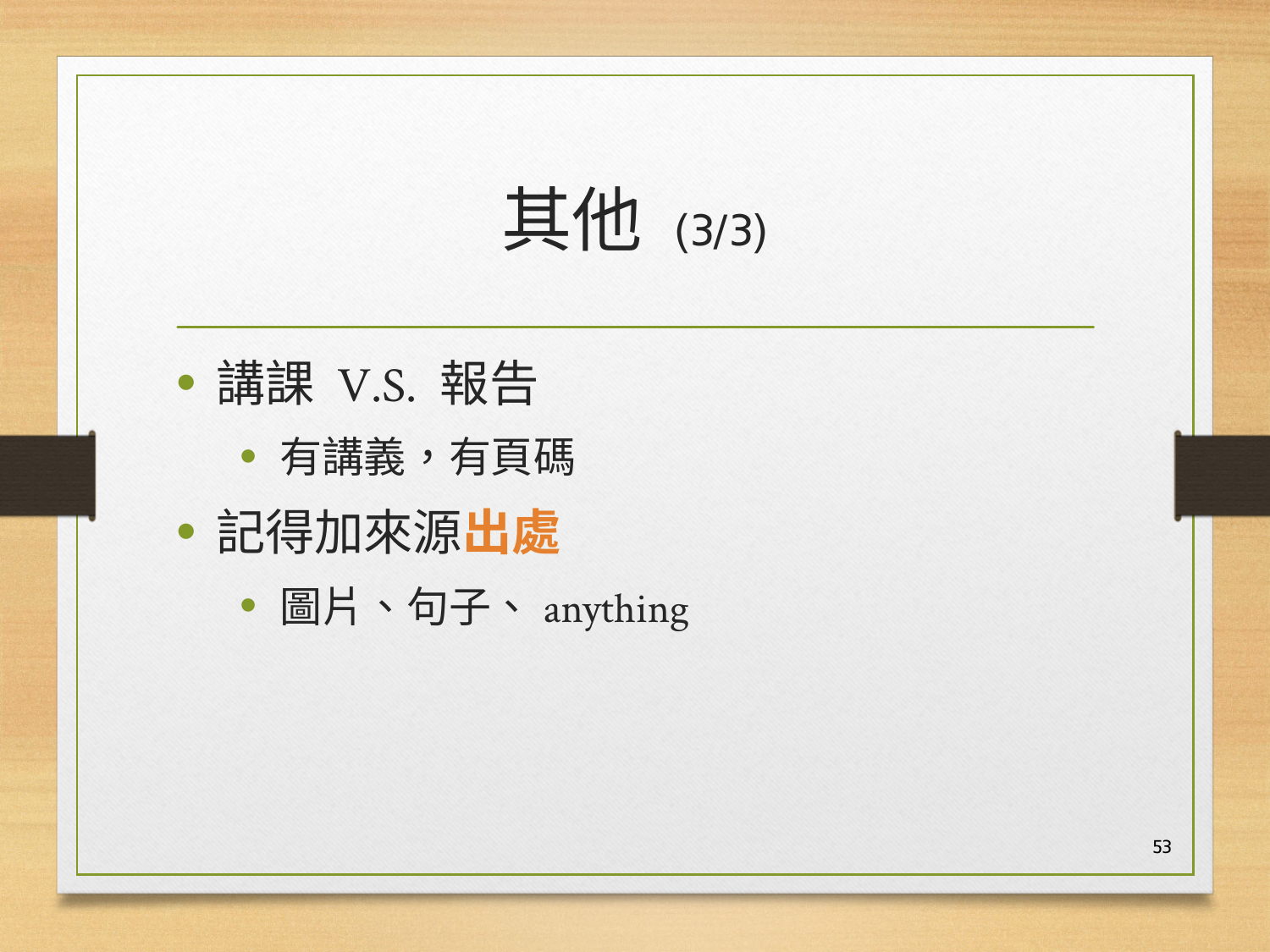

# 其他 (3/3)
講課 V.S. 報告
有講義，有頁碼
記得加來源出處
圖片、句子、anything

53